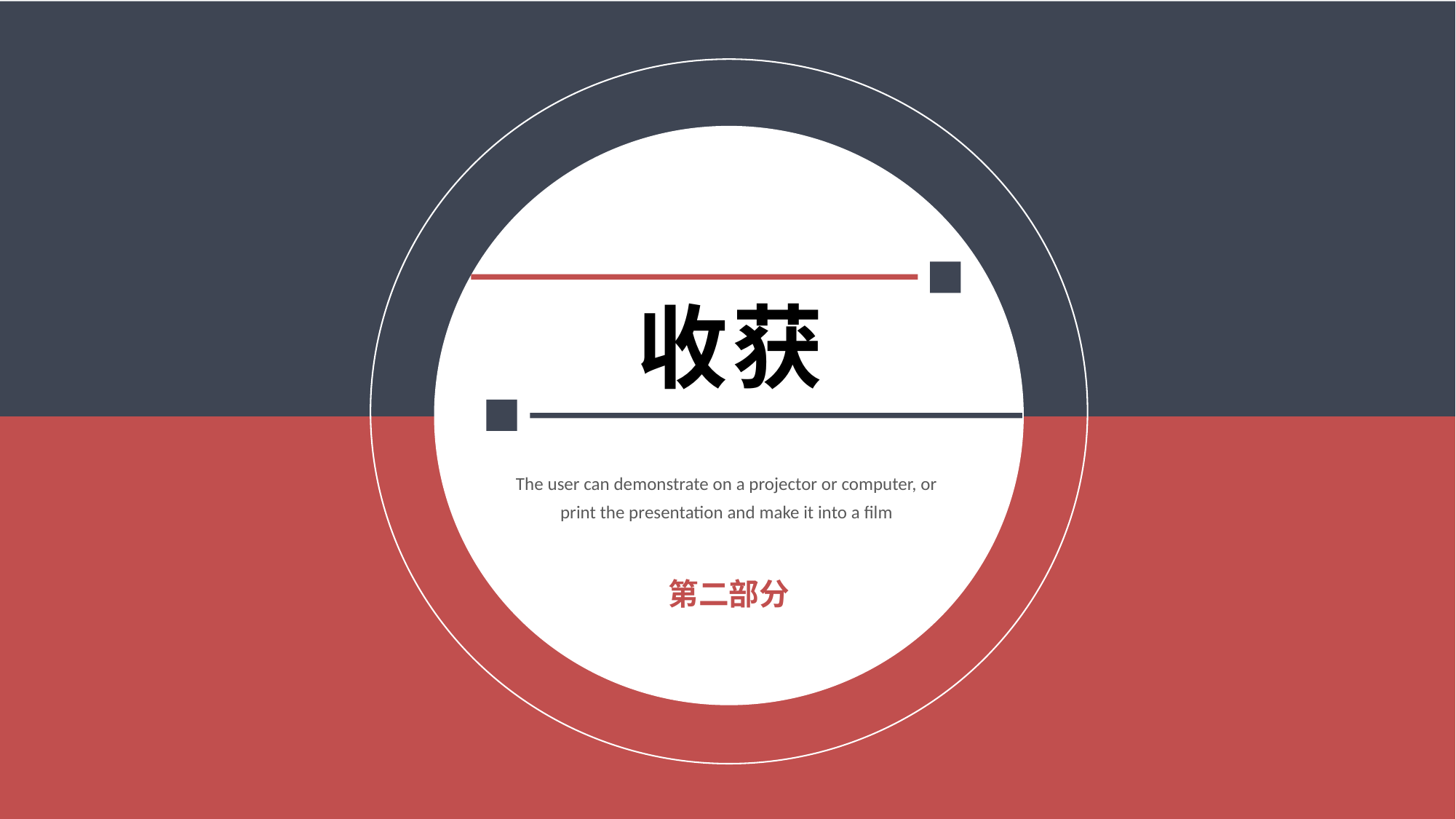

收获

The user can demonstrate on a projector or computer, or print the presentation and make it into a film
第二部分